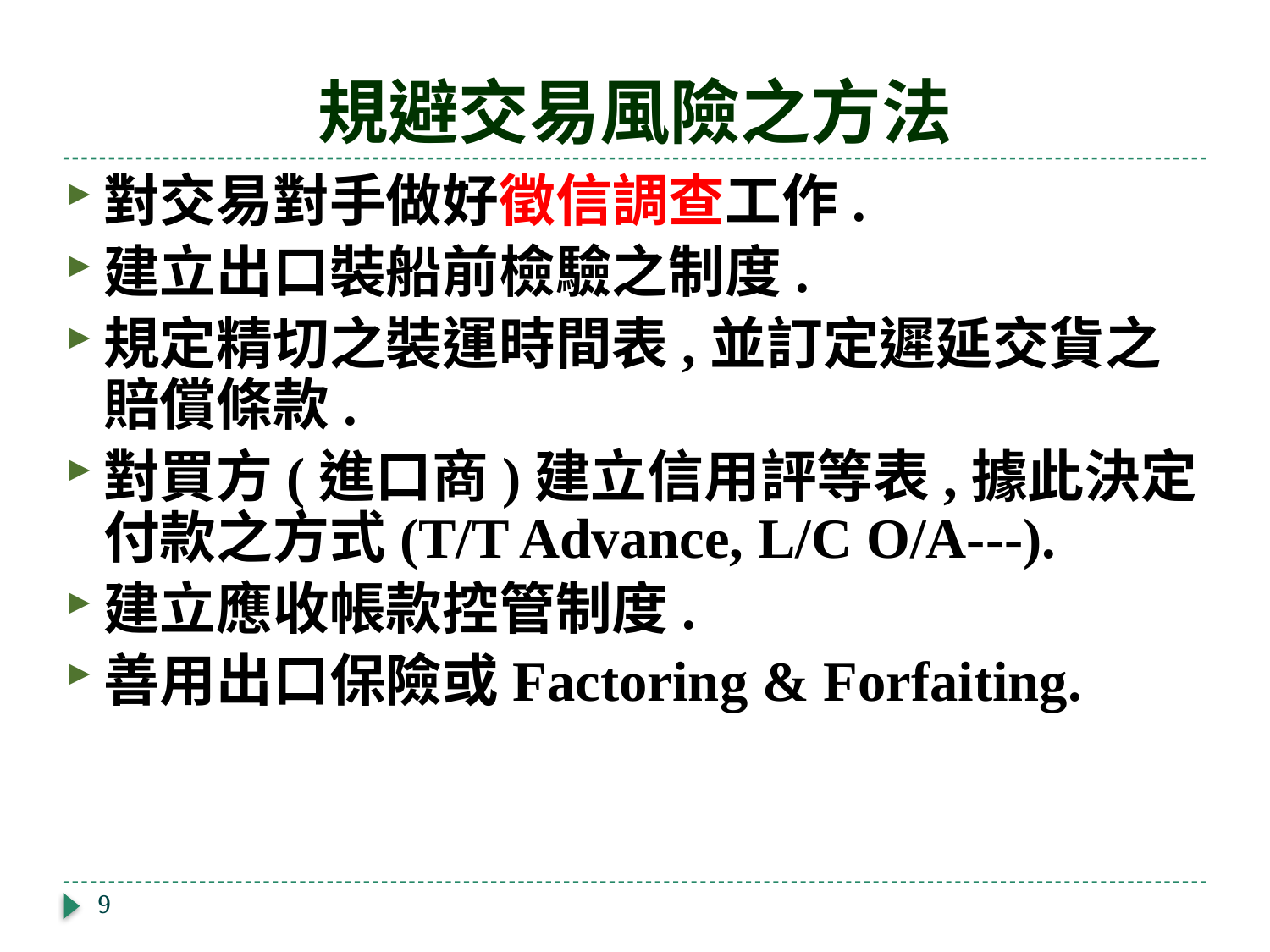

# 規避交易風險之方法
對交易對手做好徵信調查工作.
建立出口裝船前檢驗之制度.
規定精切之裝運時間表,並訂定遲延交貨之賠償條款.
對買方(進口商)建立信用評等表,據此決定付款之方式(T/T Advance, L/C O/A---).
建立應收帳款控管制度.
善用出口保險或Factoring & Forfaiting.
9